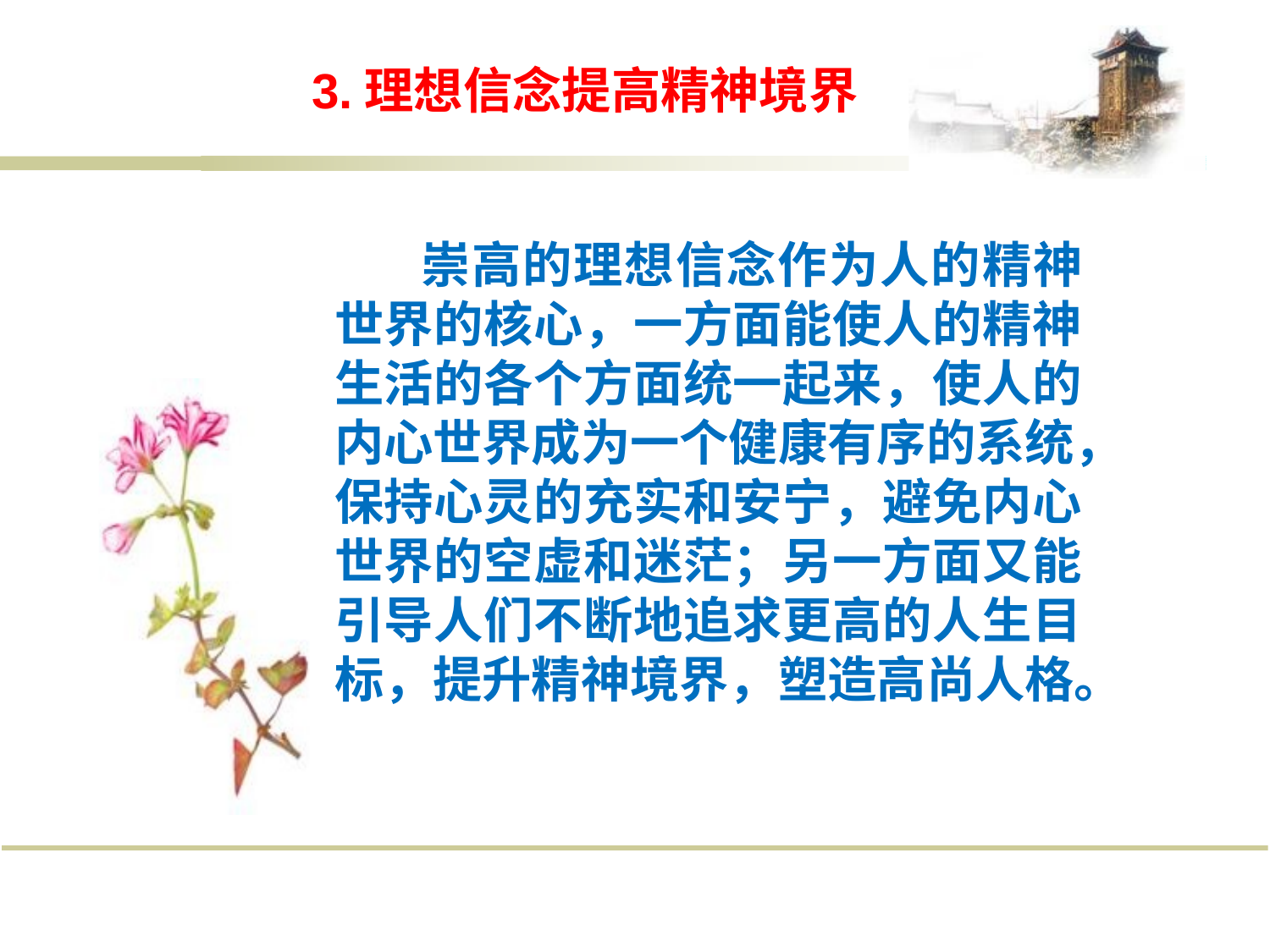

# 3.理想信念提高精神境界

崇高的理想信念作为人的精神 世界的核心，一方面能使人的精神 生活的各个方面统一起来，使人的 内心世界成为一个健康有序的系统， 保持心灵的充实和安宁，避免内心 世界的空虚和迷茫；另一方面又能 引导人们不断地追求更高的人生目 标，提升精神境界，塑造高尚人格。

11